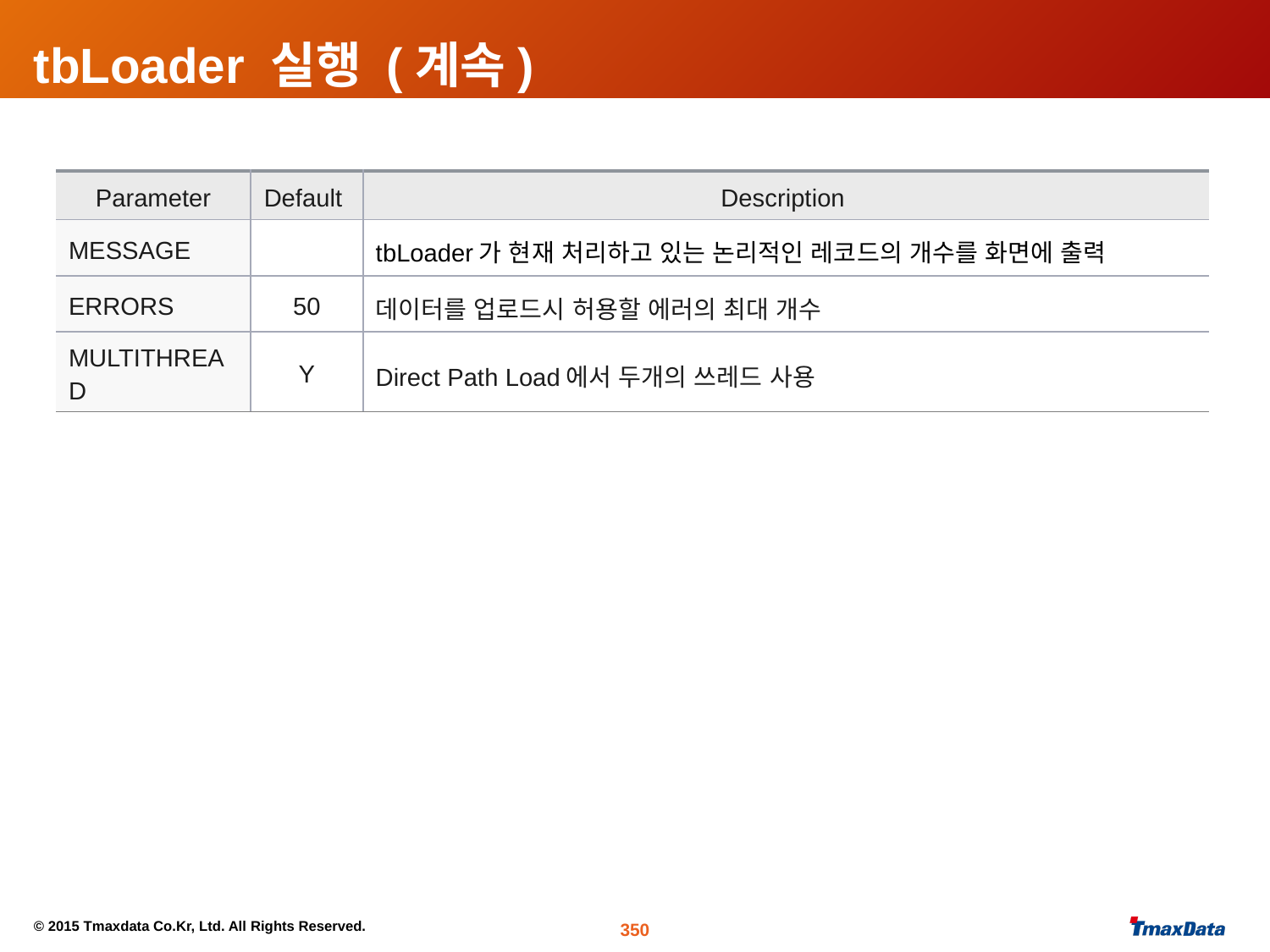

# tbLoader 실행 (계속)
| Parameter | Default | Description |
| --- | --- | --- |
| MESSAGE |  | tbLoader가 현재 처리하고 있는 논리적인 레코드의 개수를 화면에 출력 |
| ERRORS | 50 | 데이터를 업로드시 허용할 에러의 최대 개수 |
| MULTITHREAD | Y | Direct Path Load에서 두개의 쓰레드 사용 |